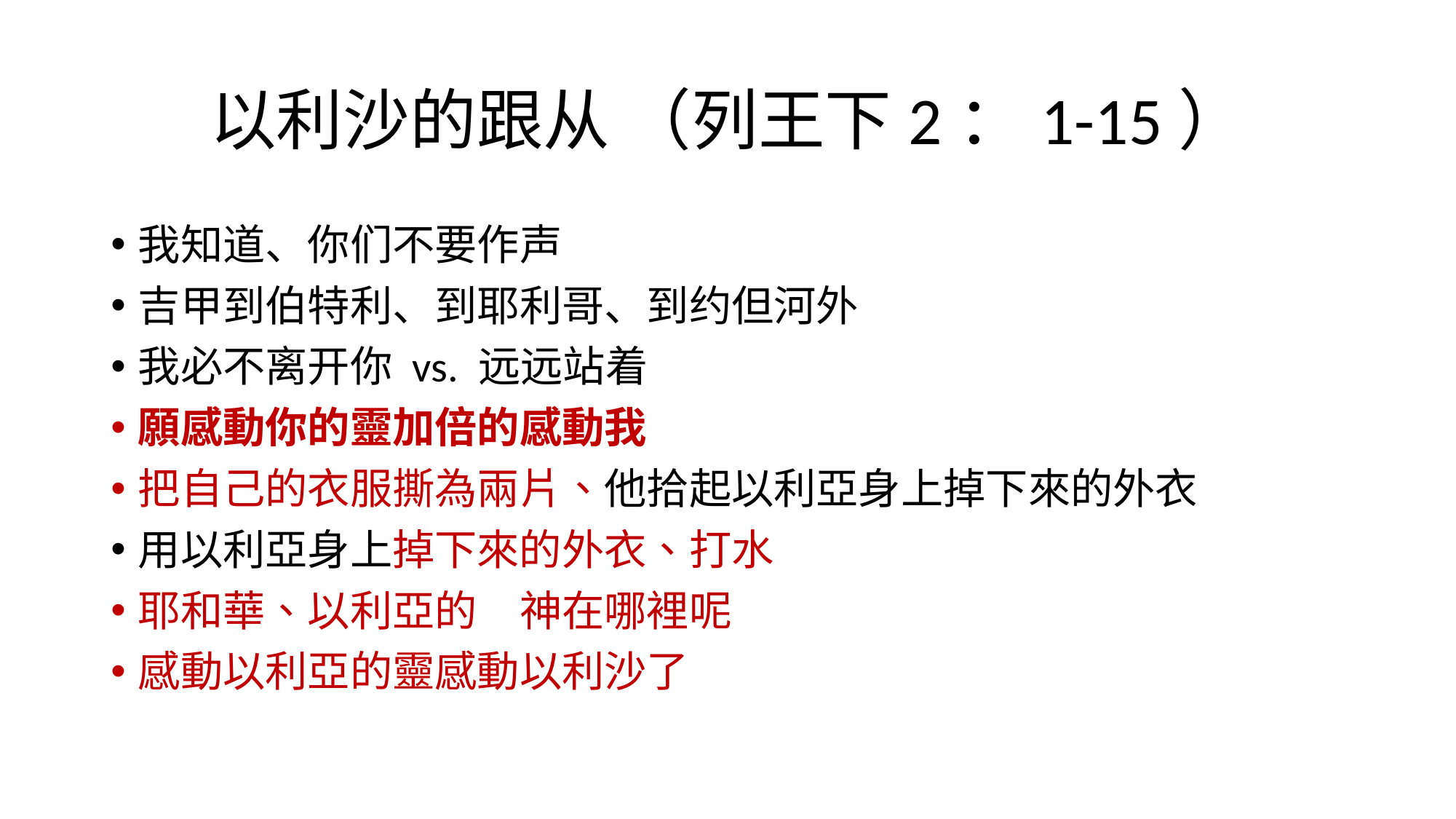

# 以利沙的跟从 （列王下2：1-15）
我知道、你们不要作声
吉甲到伯特利、到耶利哥、到约但河外
我必不离开你 vs. 远远站着
願感動你的靈加倍的感動我
把自己的衣服撕為兩片、他拾起以利亞身上掉下來的外衣
用以利亞身上掉下來的外衣、打水
耶和華、以利亞的　神在哪裡呢
感動以利亞的靈感動以利沙了